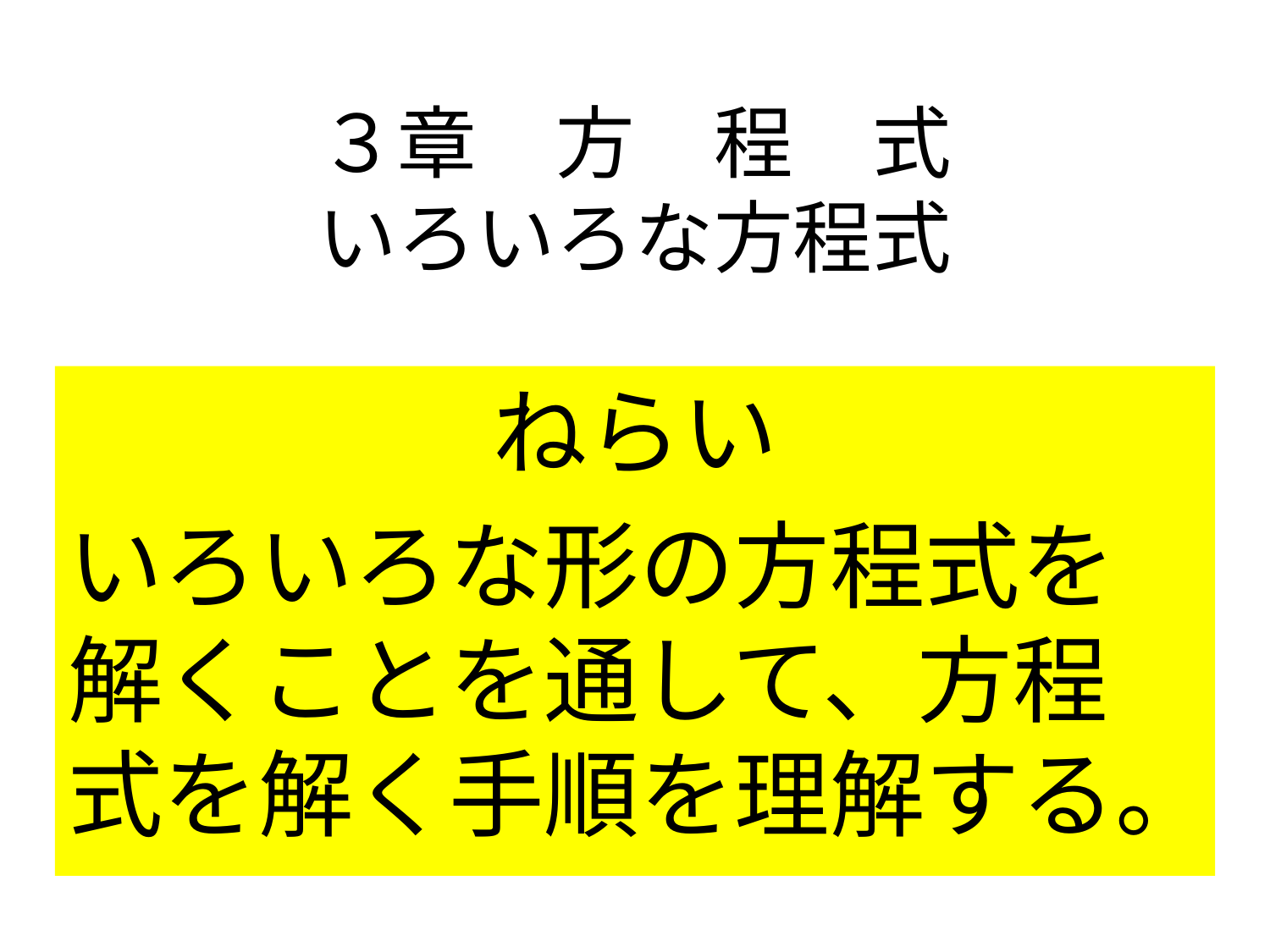

# ３章　方　程　式 いろいろな方程式
ねらい
いろいろな形の方程式を解くことを通して、方程式を解く手順を理解する。